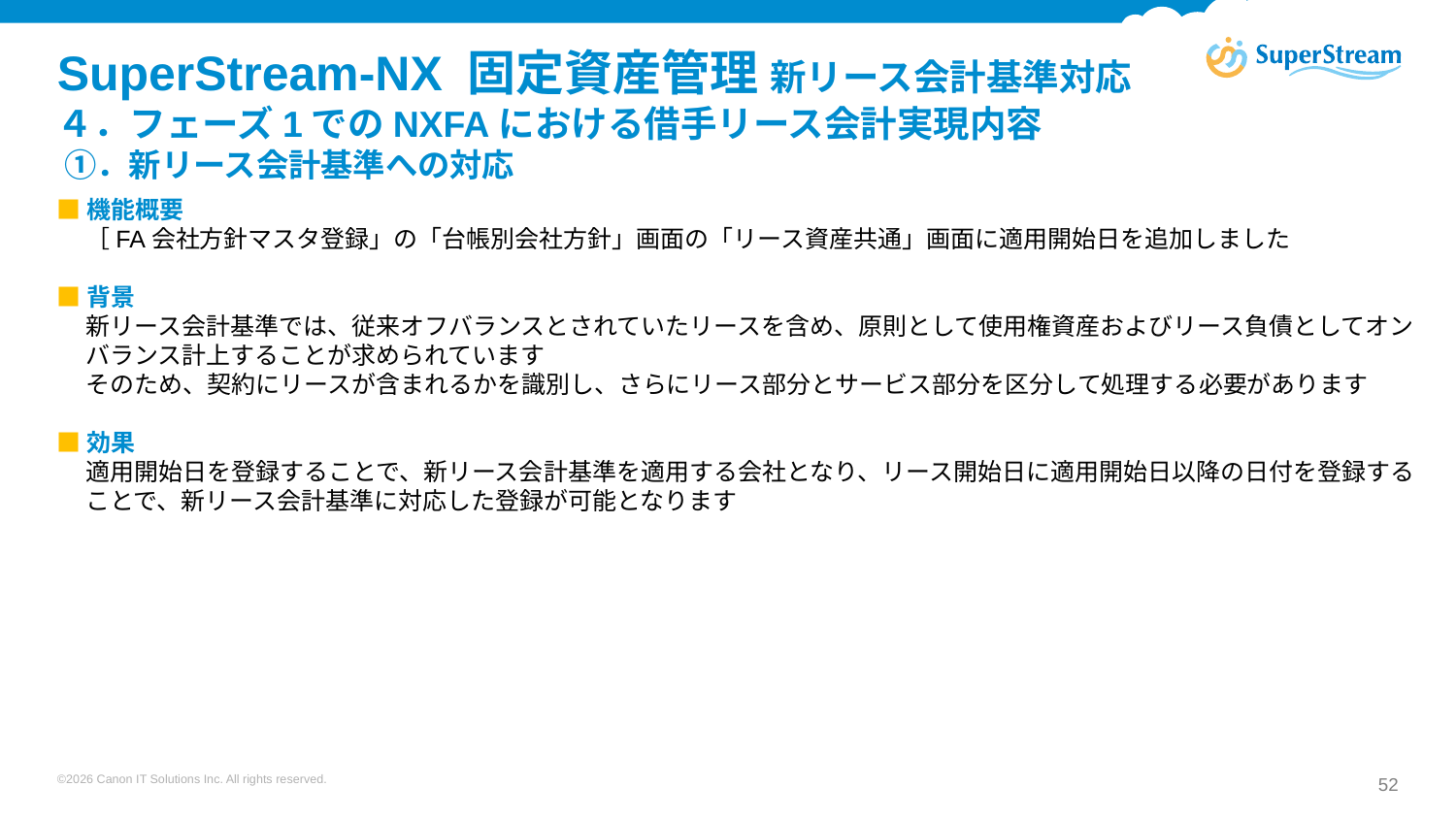

# SuperStream-NX 固定資産管理 新リース会計基準対応 ４．フェーズ1でのNXFAにおける借手リース会計実現内容 ①．新リース会計基準への対応
■機能概要
［FA会社方針マスタ登録」の「台帳別会社方針」画面の「リース資産共通」画面に適用開始日を追加しました

■背景
新リース会計基準では、従来オフバランスとされていたリースを含め、原則として使用権資産およびリース負債としてオンバランス計上することが求められています
そのため、契約にリースが含まれるかを識別し、さらにリース部分とサービス部分を区分して処理する必要があります

■効果
適用開始日を登録することで、新リース会計基準を適用する会社となり、リース開始日に適用開始日以降の日付を登録することで、新リース会計基準に対応した登録が可能となります
©2026 Canon IT Solutions Inc. All rights reserved.
52